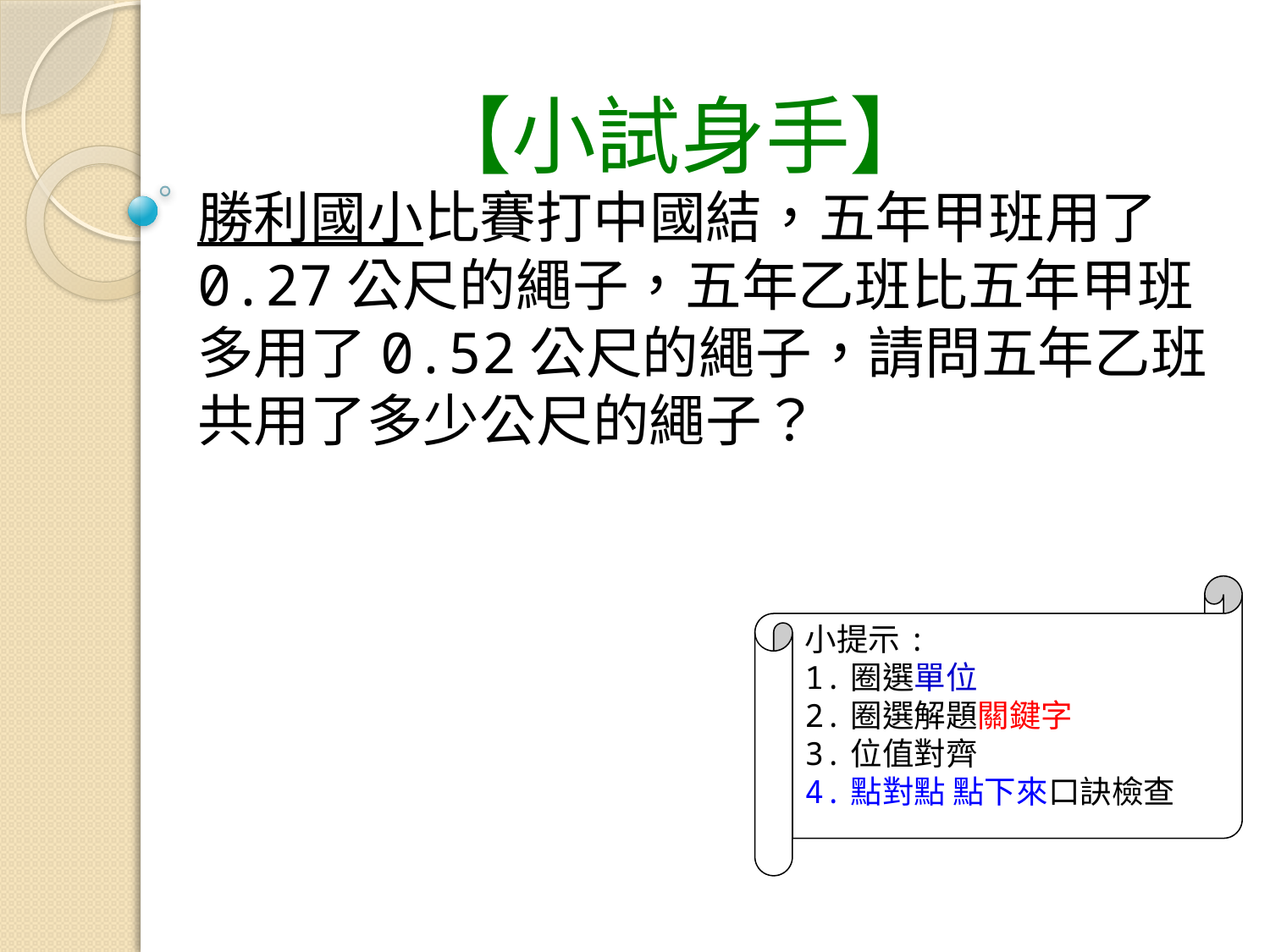

【小試身手】
勝利國小比賽打中國結，五年甲班用了0.27公尺的繩子，五年乙班比五年甲班多用了0.52公尺的繩子，請問五年乙班共用了多少公尺的繩子？
小提示:
1.圈選單位
2.圈選解題關鍵字
3.位值對齊
4.點對點 點下來口訣檢查